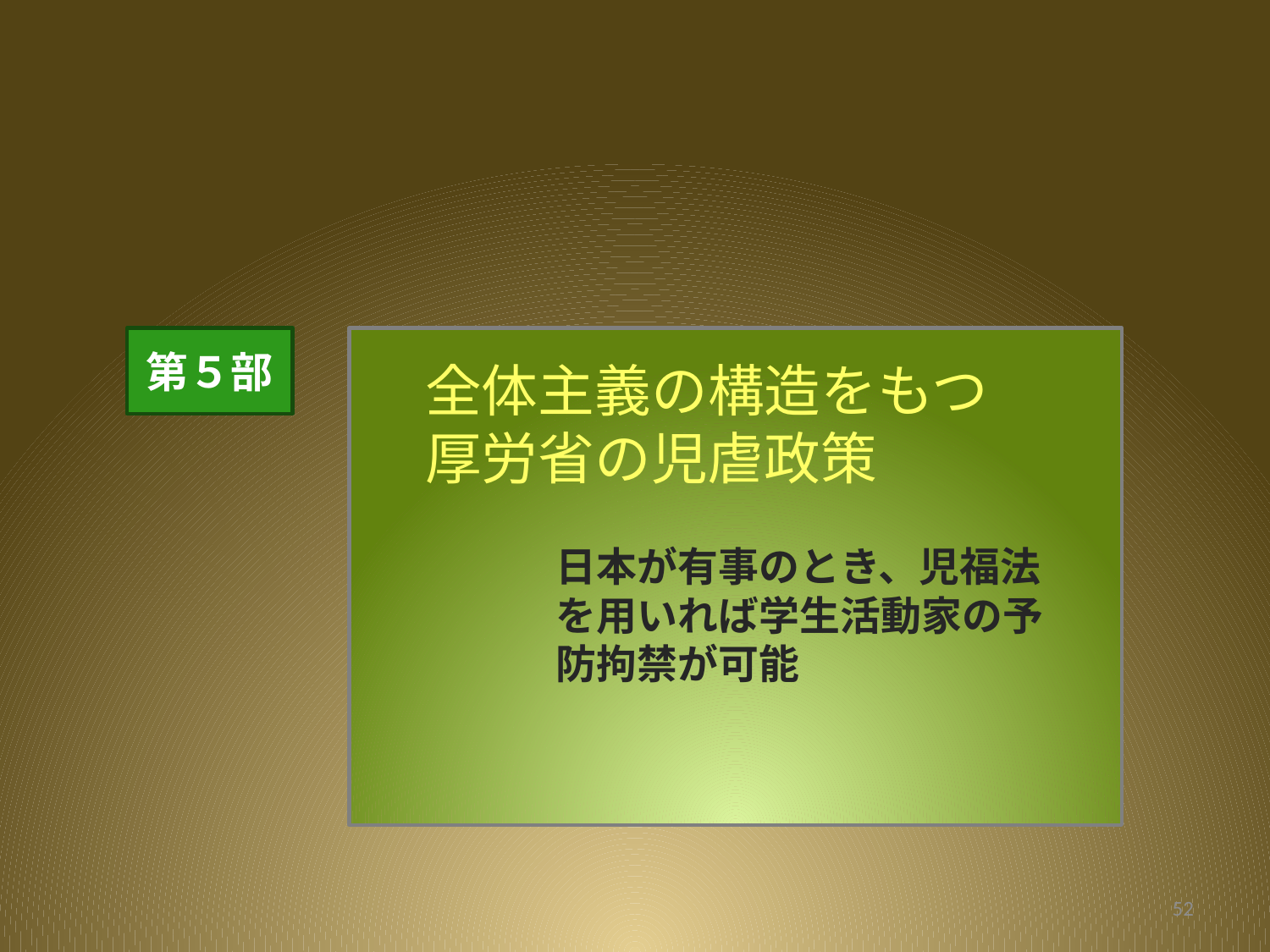

第５部

全体主義の構造をもつ厚労省の児虐政策

日本が有事のとき、児福法を用いれば学生活動家の予防拘禁が可能
52